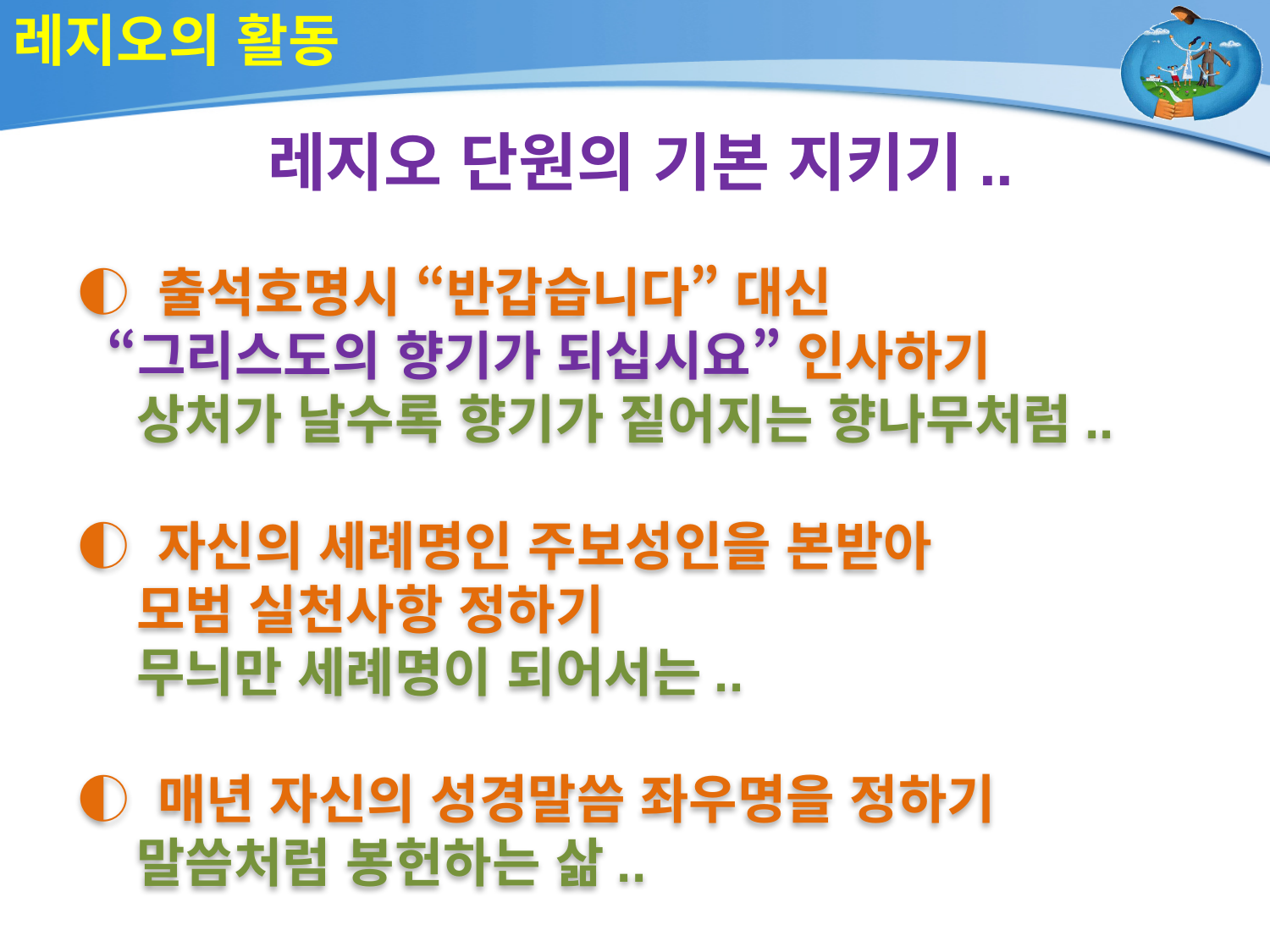

# 레지오의 활동
레지오 단원의 기본 지키기..
◐ 출석호명시 “반갑습니다” 대신
  “그리스도의 향기가 되십시요” 인사하기
    상처가 날수록 향기가 짙어지는 향나무처럼..

◐ 자신의 세례명인 주보성인을 본받아
    모범 실천사항 정하기
    무늬만 세례명이 되어서는..

◐ 매년 자신의 성경말씀 좌우명을 정하기
    말씀처럼 봉헌하는 삶..